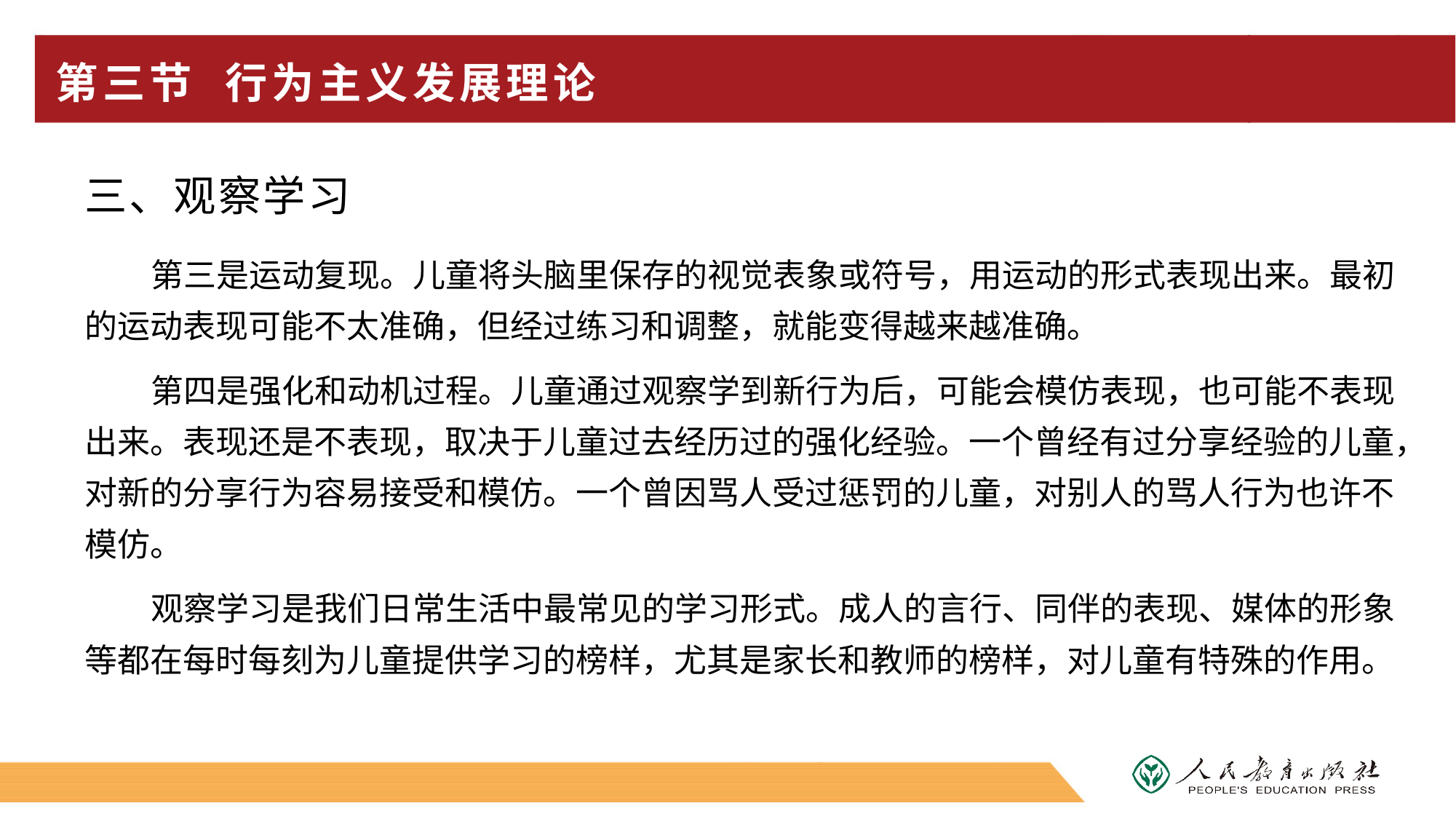

# 第三节  行为主义发展理论
三、观察学习
第三是运动复现。儿童将头脑里保存的视觉表象或符号，用运动的形式表现出来。最初的运动表现可能不太准确，但经过练习和调整，就能变得越来越准确。
第四是强化和动机过程。儿童通过观察学到新行为后，可能会模仿表现，也可能不表现出来。表现还是不表现，取决于儿童过去经历过的强化经验。一个曾经有过分享经验的儿童，对新的分享行为容易接受和模仿。一个曾因骂人受过惩罚的儿童，对别人的骂人行为也许不模仿。
观察学习是我们日常生活中最常见的学习形式。成人的言行、同伴的表现、媒体的形象等都在每时每刻为儿童提供学习的榜样，尤其是家长和教师的榜样，对儿童有特殊的作用。